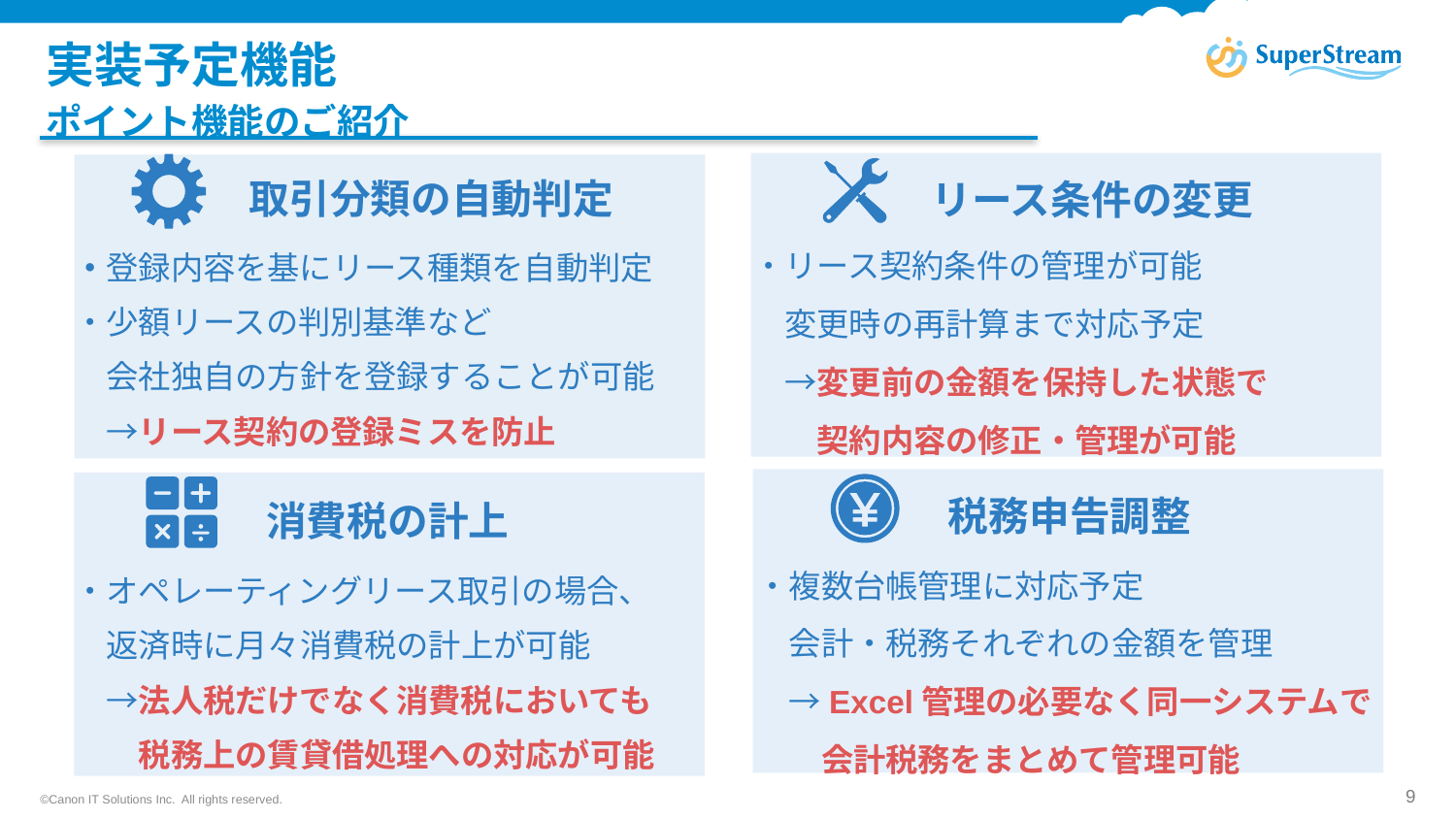

# 実装予定機能
ポイント機能のご紹介

取引分類の自動判定
リース条件の変更
・リース契約条件の管理が可能
　変更時の再計算まで対応予定
　→変更前の金額を保持した状態で
　　契約内容の修正・管理が可能
・登録内容を基にリース種類を自動判定
・少額リースの判別基準など
　会社独自の方針を登録することが可能
　→リース契約の登録ミスを防止

税務申告調整
・複数台帳管理に対応予定
　会計・税務それぞれの金額を管理
　→Excel管理の必要なく同一システムで
　　会計税務をまとめて管理可能

消費税の計上
・オペレーティングリース取引の場合、
　返済時に月々消費税の計上が可能
　→法人税だけでなく消費税においても
　　税務上の賃貸借処理への対応が可能

©Canon IT Solutions Inc.  All rights reserved.
9